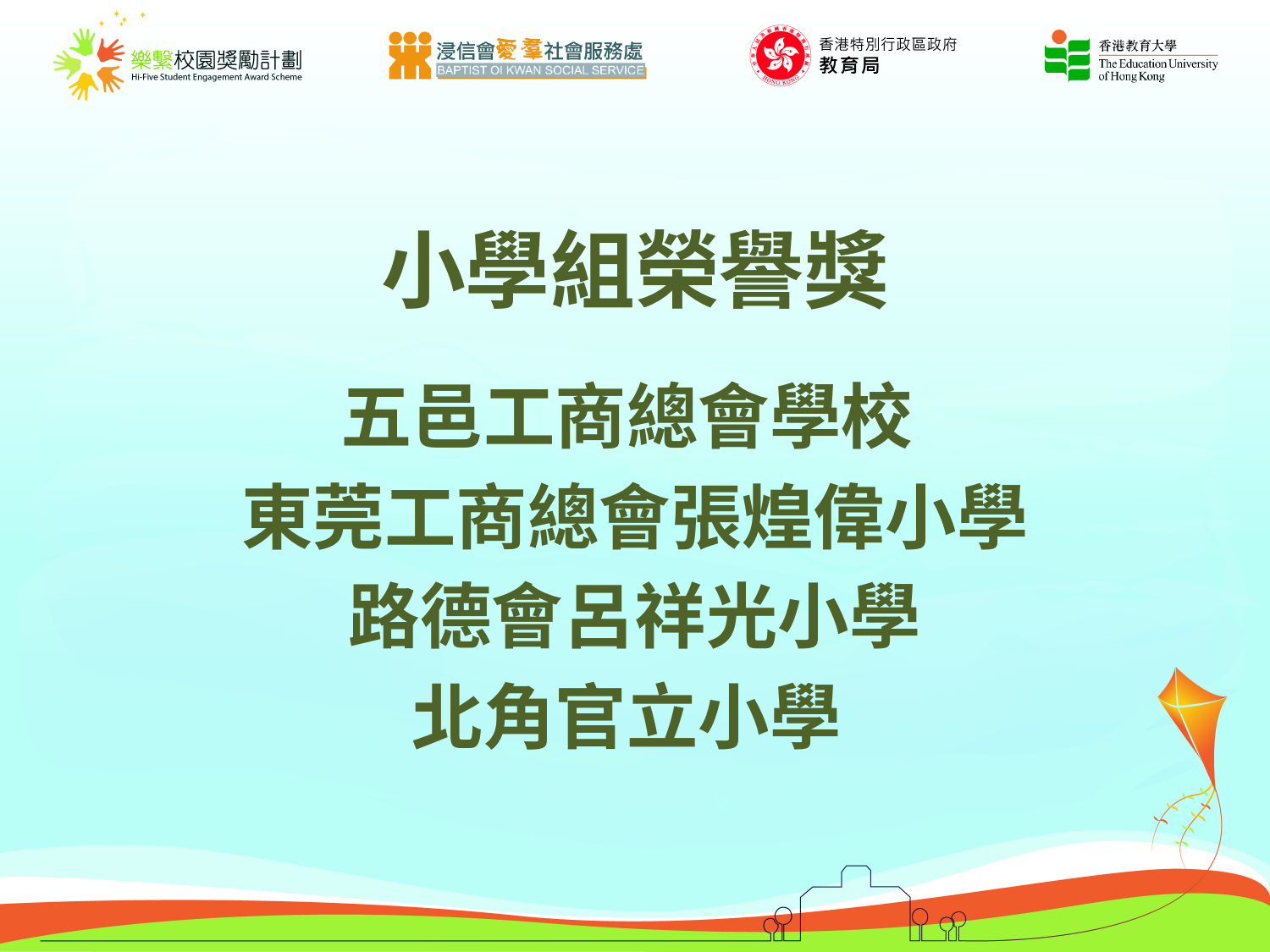

# 小學組榮譽獎
五邑工商總會學校
東莞工商總會張煌偉小學
路德會呂祥光小學
北角官立小學